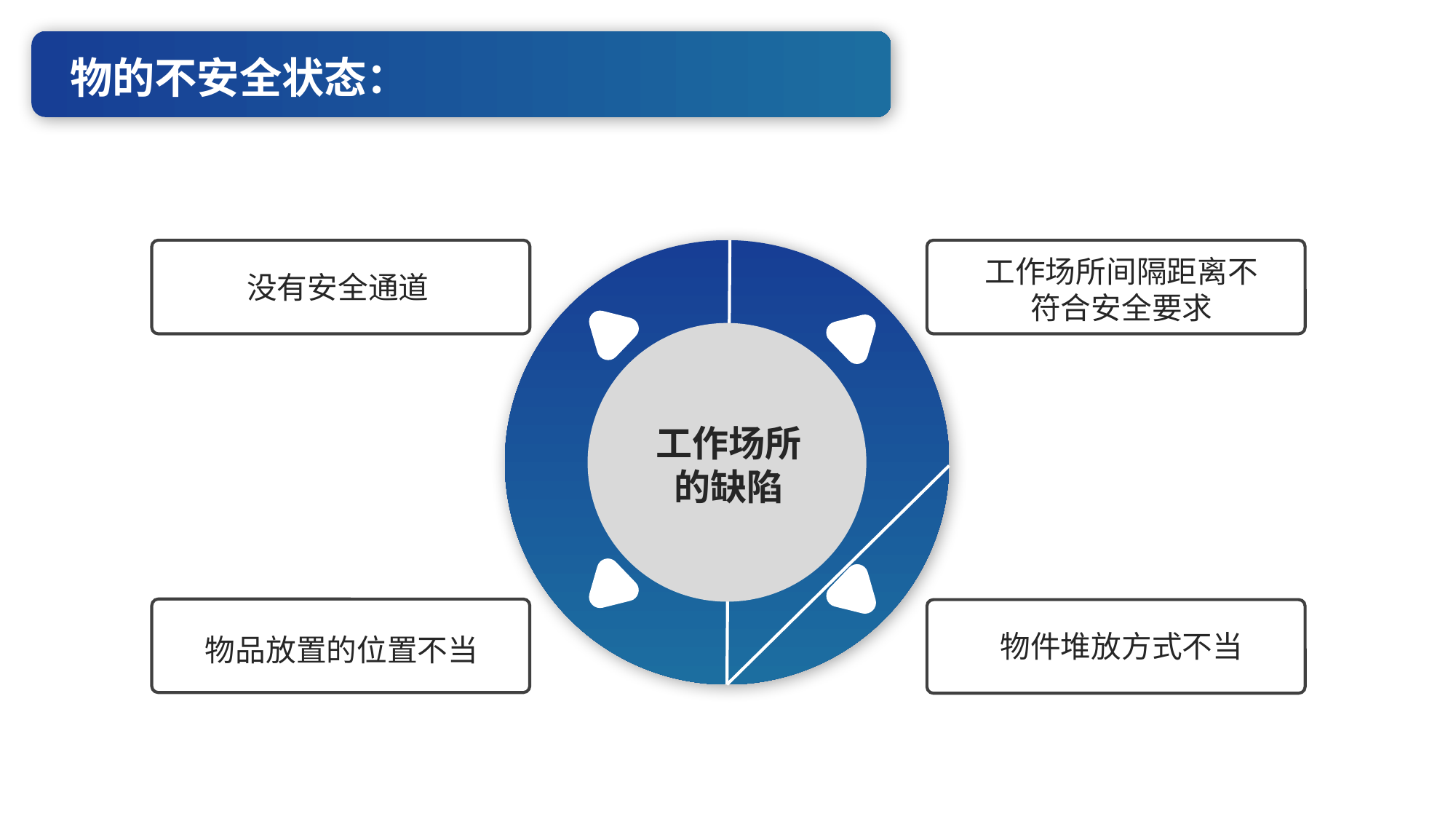

物的不安全状态：

工作场所间隔距离不符合安全要求
没有安全通道

工作场所的缺陷

物件堆放方式不当
物品放置的位置不当